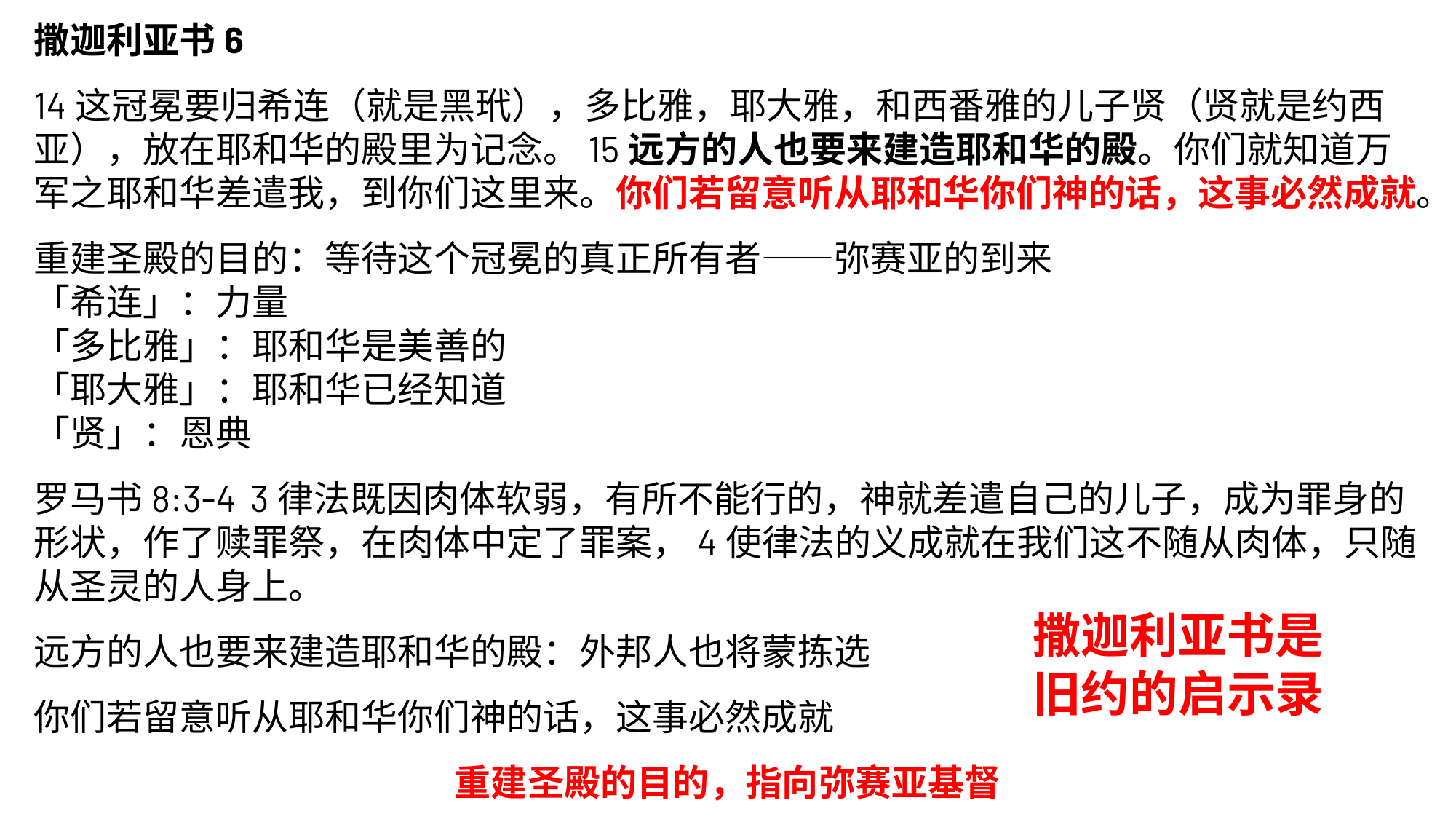

撒迦利亚书6

14这冠冕要归希连（就是黑玳），多比雅，耶大雅，和西番雅的儿子贤（贤就是约西亚），放在耶和华的殿里为记念。15远方的人也要来建造耶和华的殿。你们就知道万军之耶和华差遣我，到你们这里来。你们若留意听从耶和华你们神的话，这事必然成就。

重建圣殿的目的：等待这个冠冕的真正所有者——弥赛亚的到来
「希连」：力量
「多比雅」：耶和华是美善的
「耶大雅」：耶和华已经知道
「贤」：恩典

罗马书8:3-4  3律法既因肉体软弱，有所不能行的，神就差遣自己的儿子，成为罪身的形状，作了赎罪祭，在肉体中定了罪案，4使律法的义成就在我们这不随从肉体，只随从圣灵的人身上。

远方的人也要来建造耶和华的殿：外邦人也将蒙拣选

你们若留意听从耶和华你们神的话，这事必然成就

重建圣殿的目的，指向弥赛亚基督
撒迦利亚书是旧约的启示录